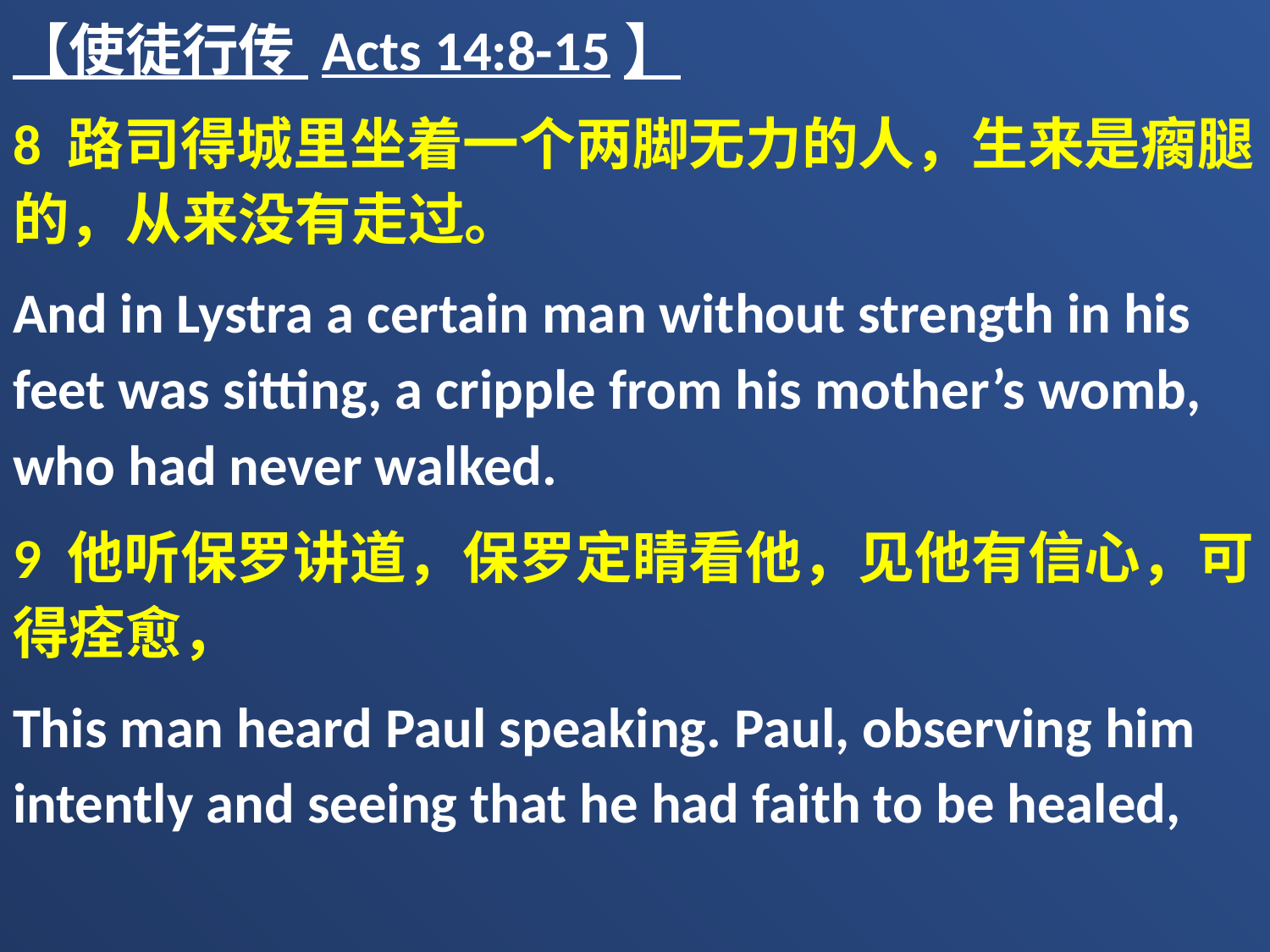

【使徒行传 Acts 14:8-15】
8 路司得城里坐着一个两脚无力的人，生来是瘸腿的，从来没有走过。
And in Lystra a certain man without strength in his feet was sitting, a cripple from his mother’s womb, who had never walked.
9 他听保罗讲道，保罗定睛看他，见他有信心，可得痊愈，
This man heard Paul speaking. Paul, observing him intently and seeing that he had faith to be healed,